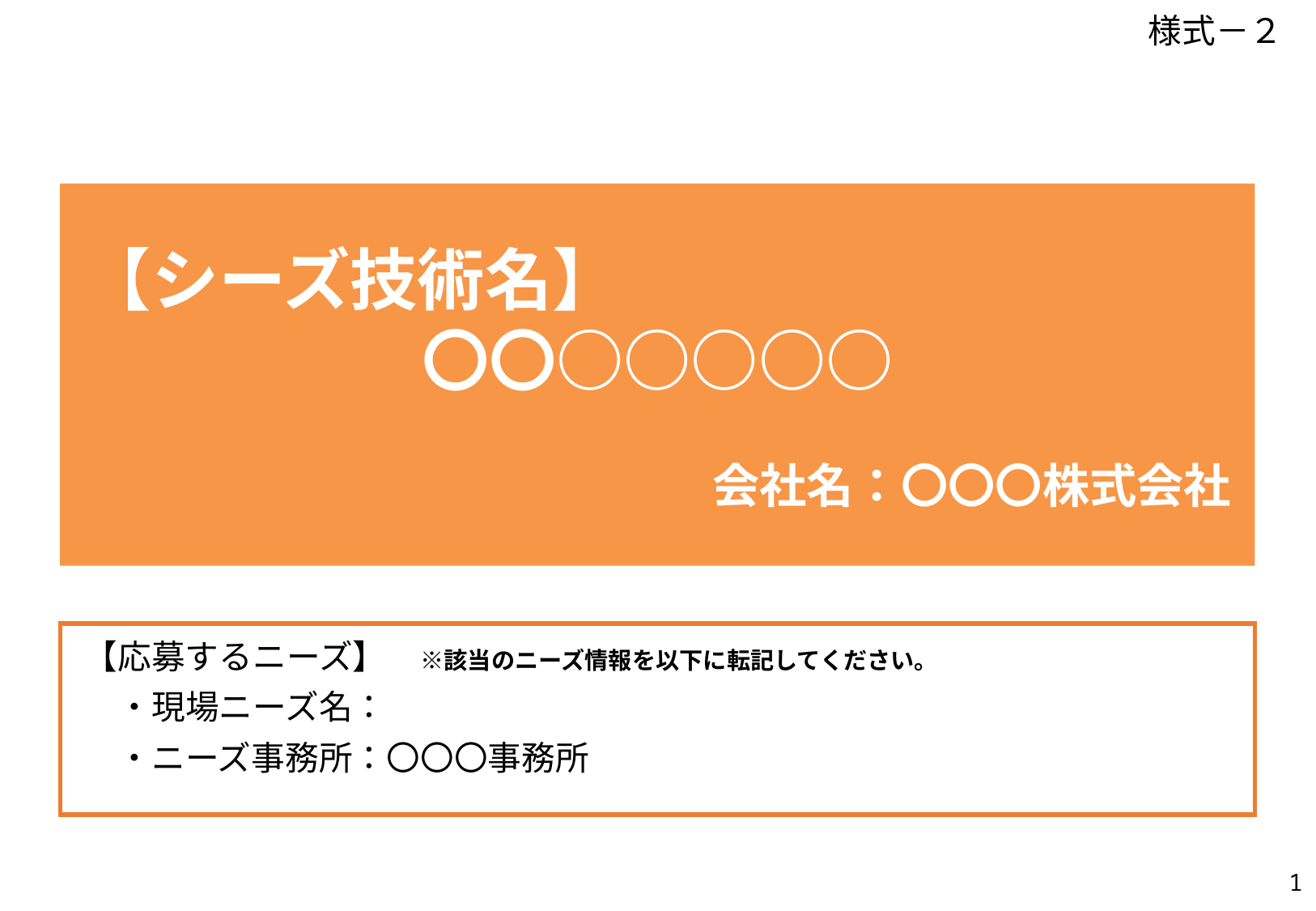

様式－２
【シーズ技術名】
〇〇○○○○○

会社名：〇〇〇株式会社
【応募するニーズ】　※該当のニーズ情報を以下に転記してください。
　・現場ニーズ名：
　・ニーズ事務所：〇〇〇事務所
1